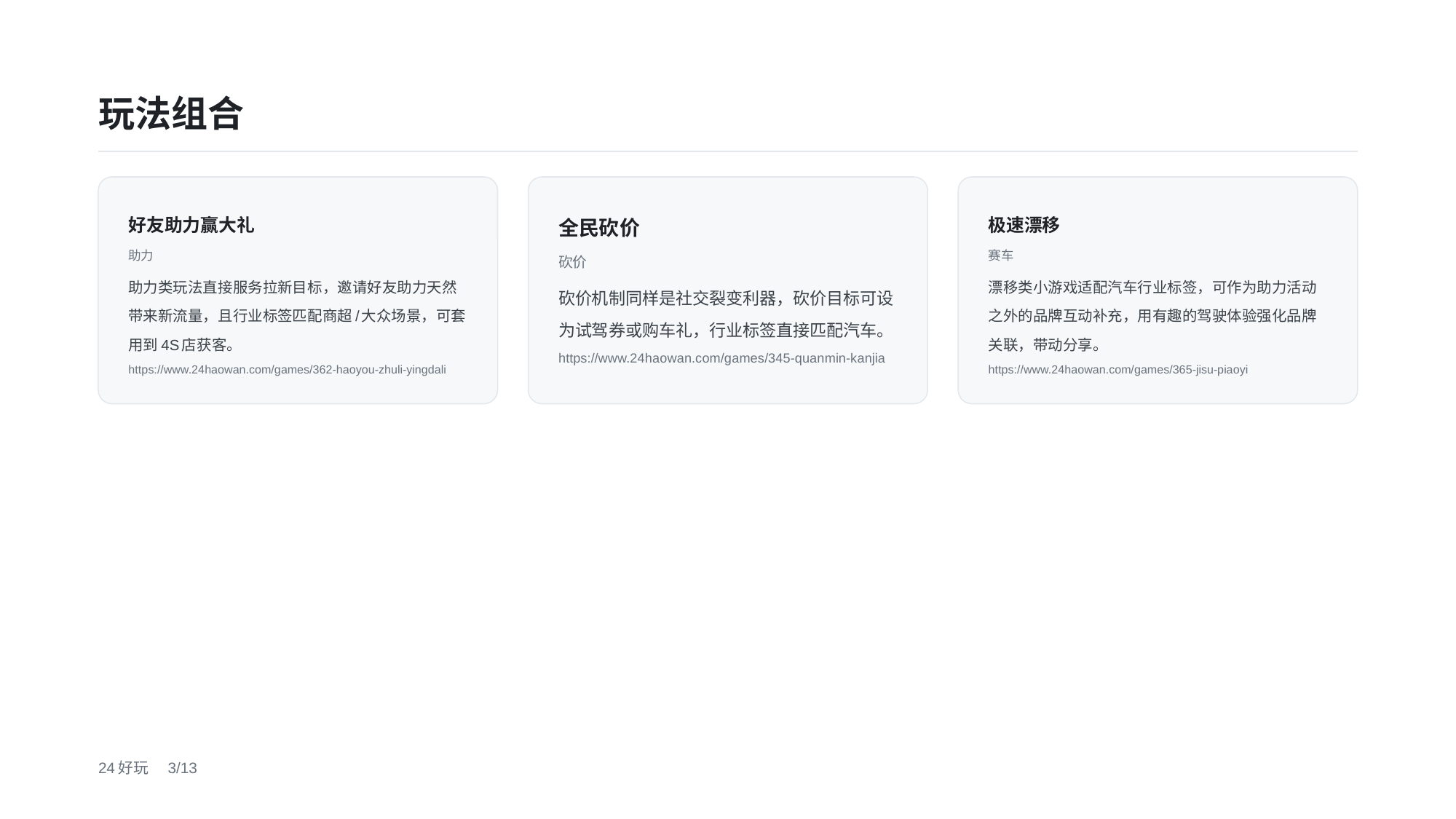

玩法组合

好友助力赢大礼
助力
助力类玩法直接服务拉新目标，邀请好友助力天然带来新流量，且行业标签匹配商超/大众场景，可套用到4S店获客。
https://www.24haowan.com/games/362-haoyou-zhuli-yingdali
全民砍价
砍价
砍价机制同样是社交裂变利器，砍价目标可设为试驾券或购车礼，行业标签直接匹配汽车。
https://www.24haowan.com/games/345-quanmin-kanjia
极速漂移
赛车
漂移类小游戏适配汽车行业标签，可作为助力活动之外的品牌互动补充，用有趣的驾驶体验强化品牌关联，带动分享。
https://www.24haowan.com/games/365-jisu-piaoyi
24好玩　3/13